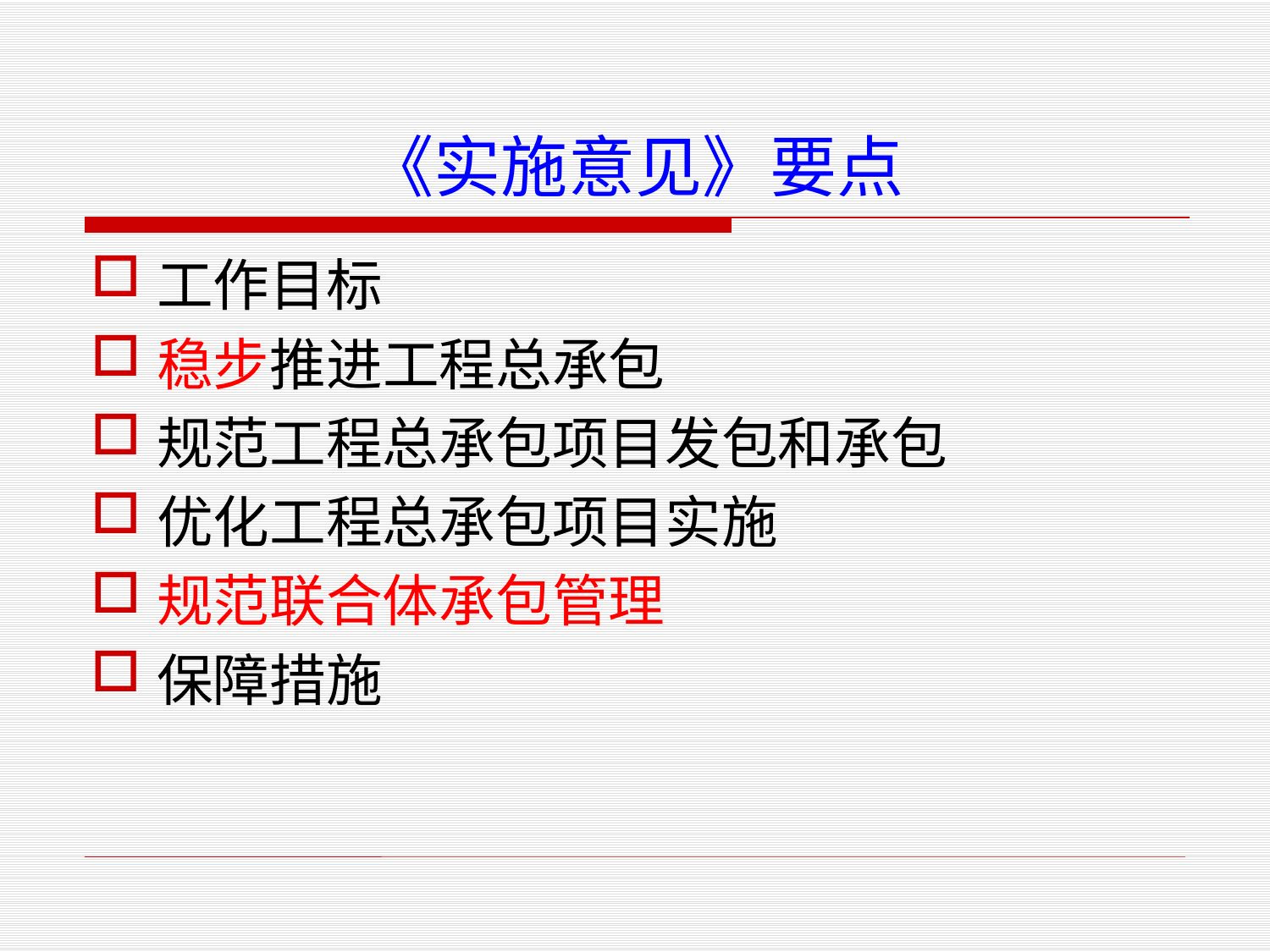

# 《实施意见》要点
工作目标
稳步推进工程总承包
规范工程总承包项目发包和承包
优化工程总承包项目实施
规范联合体承包管理
保障措施